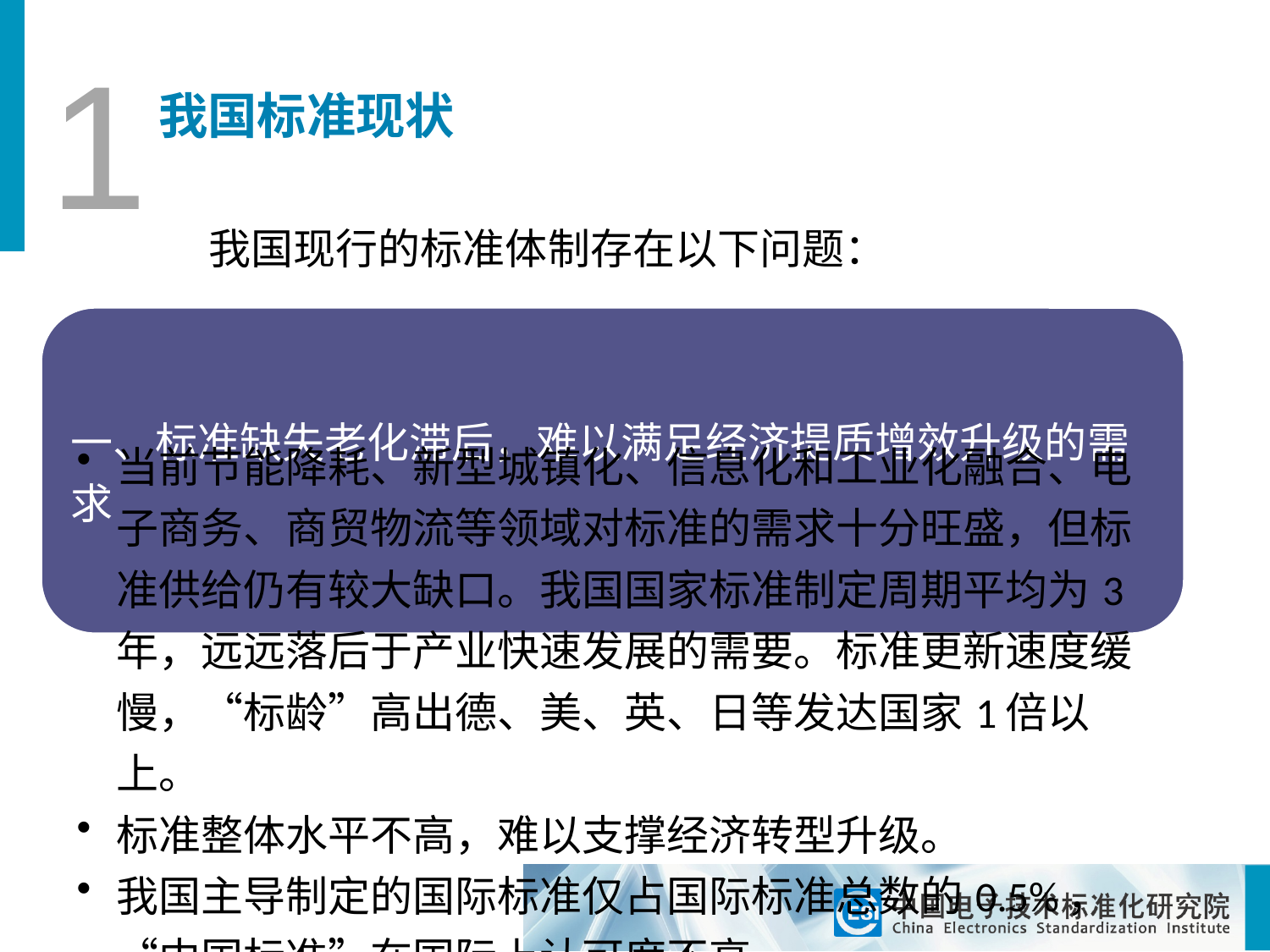

1
我国标准现状
         我国现行的标准体制存在以下问题：
标准整体水平不高，难以支撑经济转型升级。